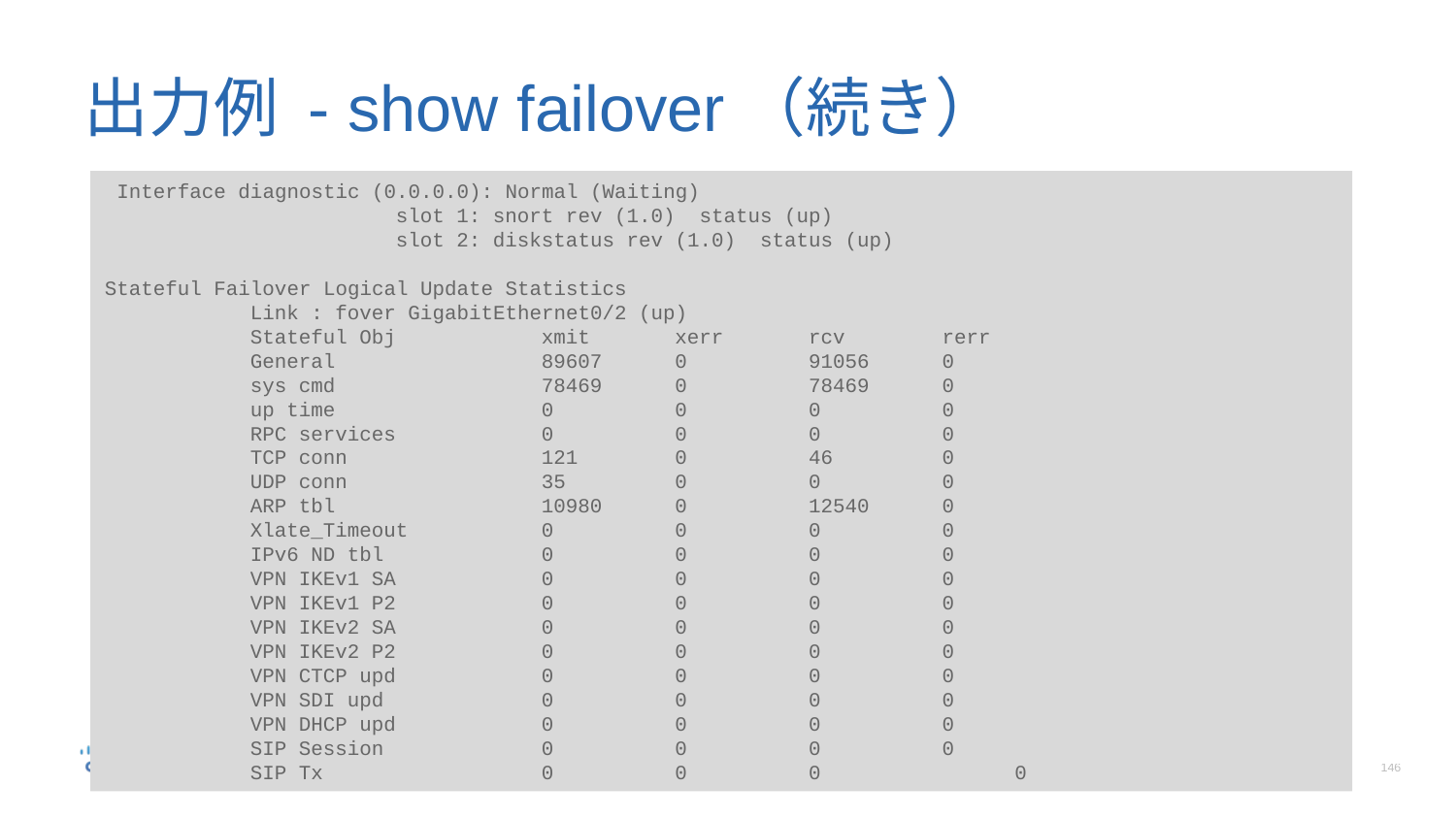

# 出力例 - show failover（続き）
 Interface diagnostic (0.0.0.0): Normal (Waiting)
		slot 1: snort rev (1.0)  status (up)
		slot 2: diskstatus rev (1.0)  status (up)

Stateful Failover Logical Update Statistics
	Link : fover GigabitEthernet0/2 (up)
	Stateful Obj 	xmit       xerr       rcv        rerr
	General		89607      0          91056      0
	sys cmd  		78469      0          78469      0
	up time  		0          0          0          0
	RPC services  	0          0          0          0
	TCP conn 		121        0          46         0
	UDP conn 		35         0          0          0
	ARP tbl  		10980      0          12540      0
	Xlate_Timeout	0          0          0          0
	IPv6 ND tbl  	0          0          0          0
	VPN IKEv1 SA 	0          0          0          0
	VPN IKEv1 P2 	0          0          0          0
	VPN IKEv2 SA 	0          0          0          0
	VPN IKEv2 P2 	0          0          0          0
	VPN CTCP upd 	0          0          0          0
	VPN SDI upd 	0          0          0          0
	VPN DHCP upd 	0          0          0          0
	SIP Session 	0          0          0          0
	SIP Tx 		0          0          0		   0